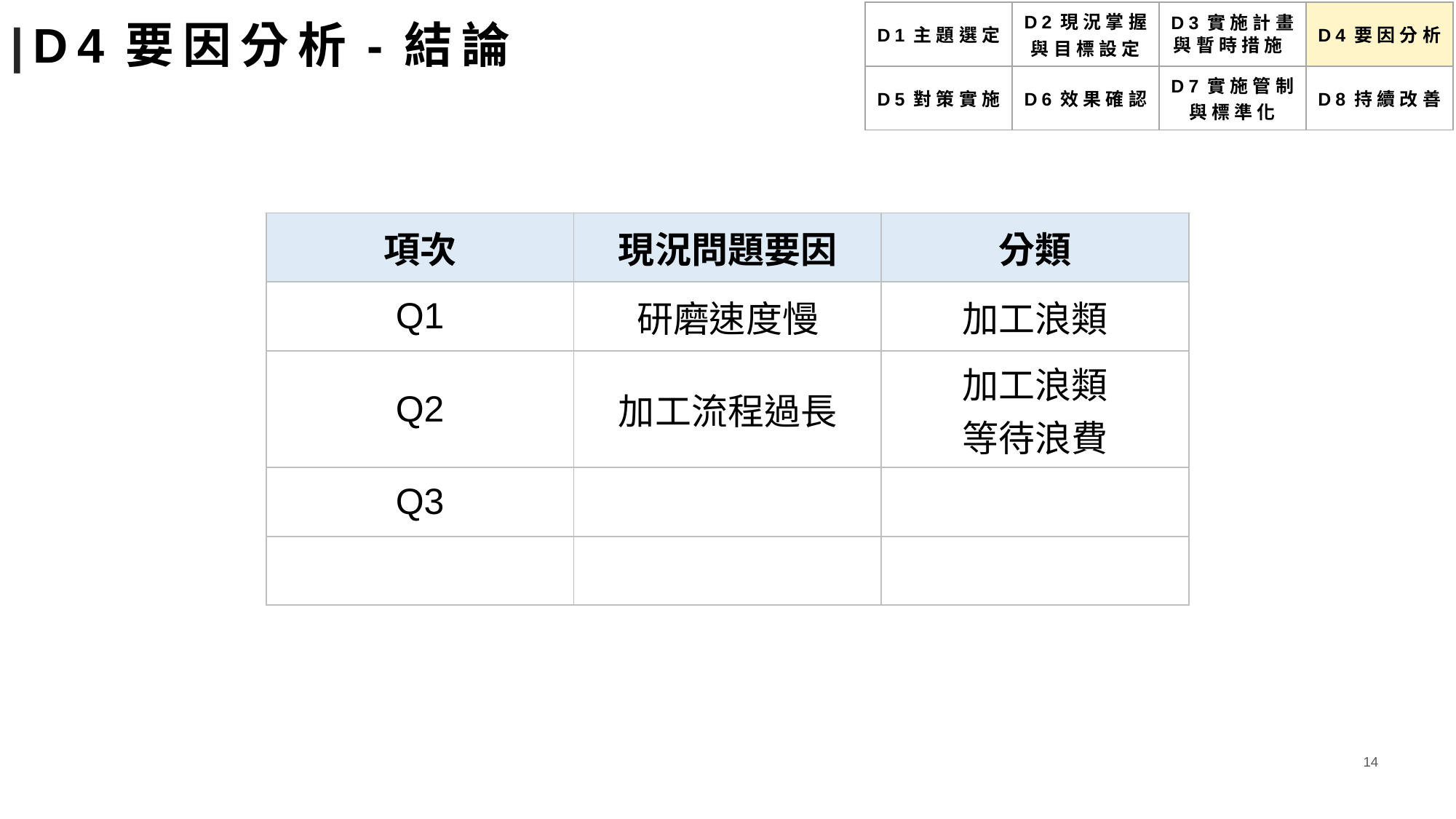

# |D4要因分析-結論
| D1主題選定 | D2現況掌握 與目標設定 | D3實施計畫 與暫時措施 | D4要因分析 |
| --- | --- | --- | --- |
| D5對策實施 | D6效果確認 | D7實施管制 與標準化 | D8持續改善 |
| 項次 | 現況問題要因 | 分類 |
| --- | --- | --- |
| Q1 | 研磨速度慢 | 加工浪類 |
| Q2 | 加工流程過長 | 加工浪類 等待浪費 |
| Q3 |  |  |
|  |  |  |